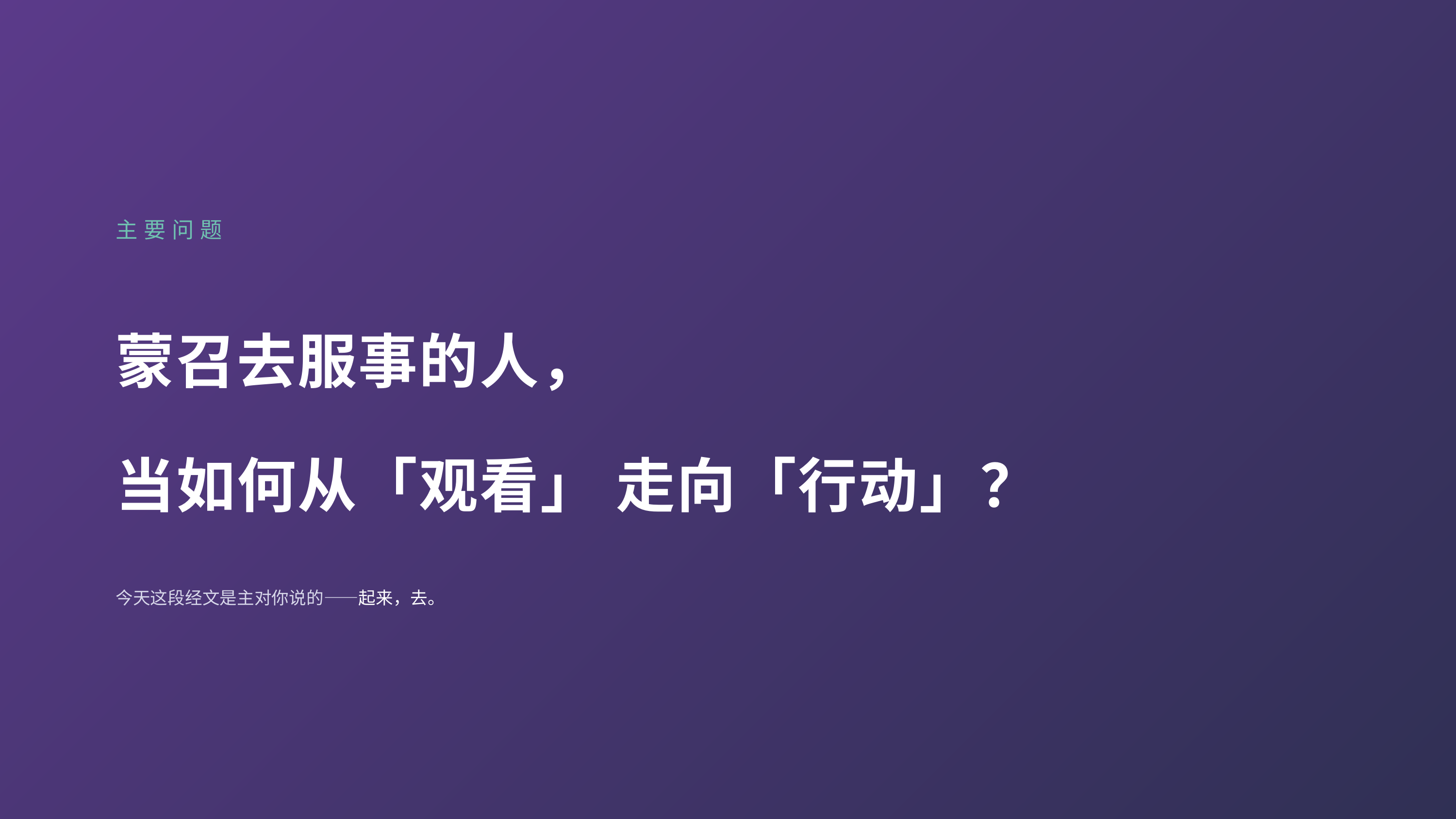

主要问题
蒙召去服事的人，
当如何从「观看」 走向「行动」？
今天这段经文是主对你说的——起来，去。